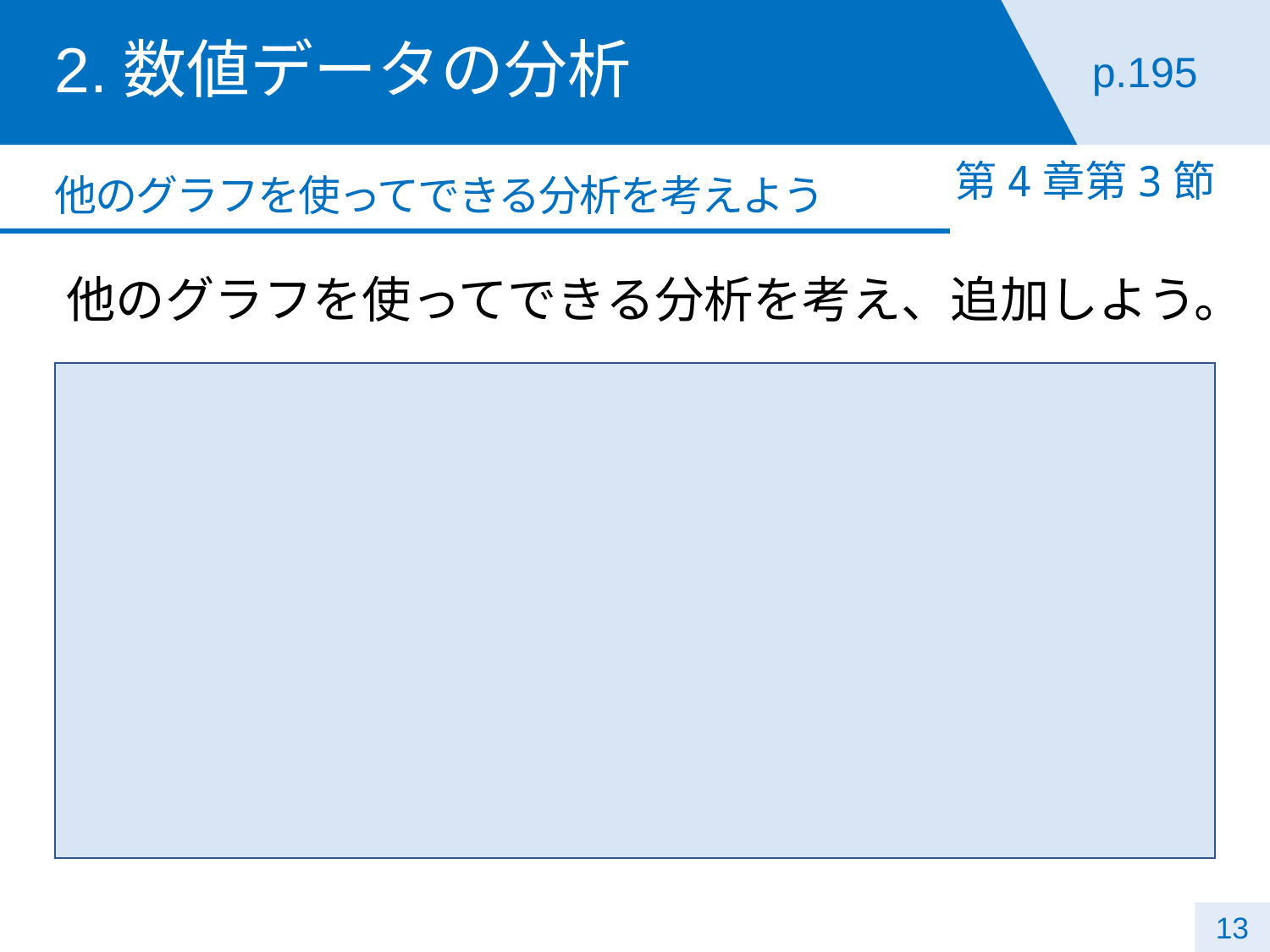

# 2.数値データの分析
p.195
第4章第3節
他のグラフを使ってできる分析を考えよう
他のグラフを使ってできる分析を考え、追加しよう。

13